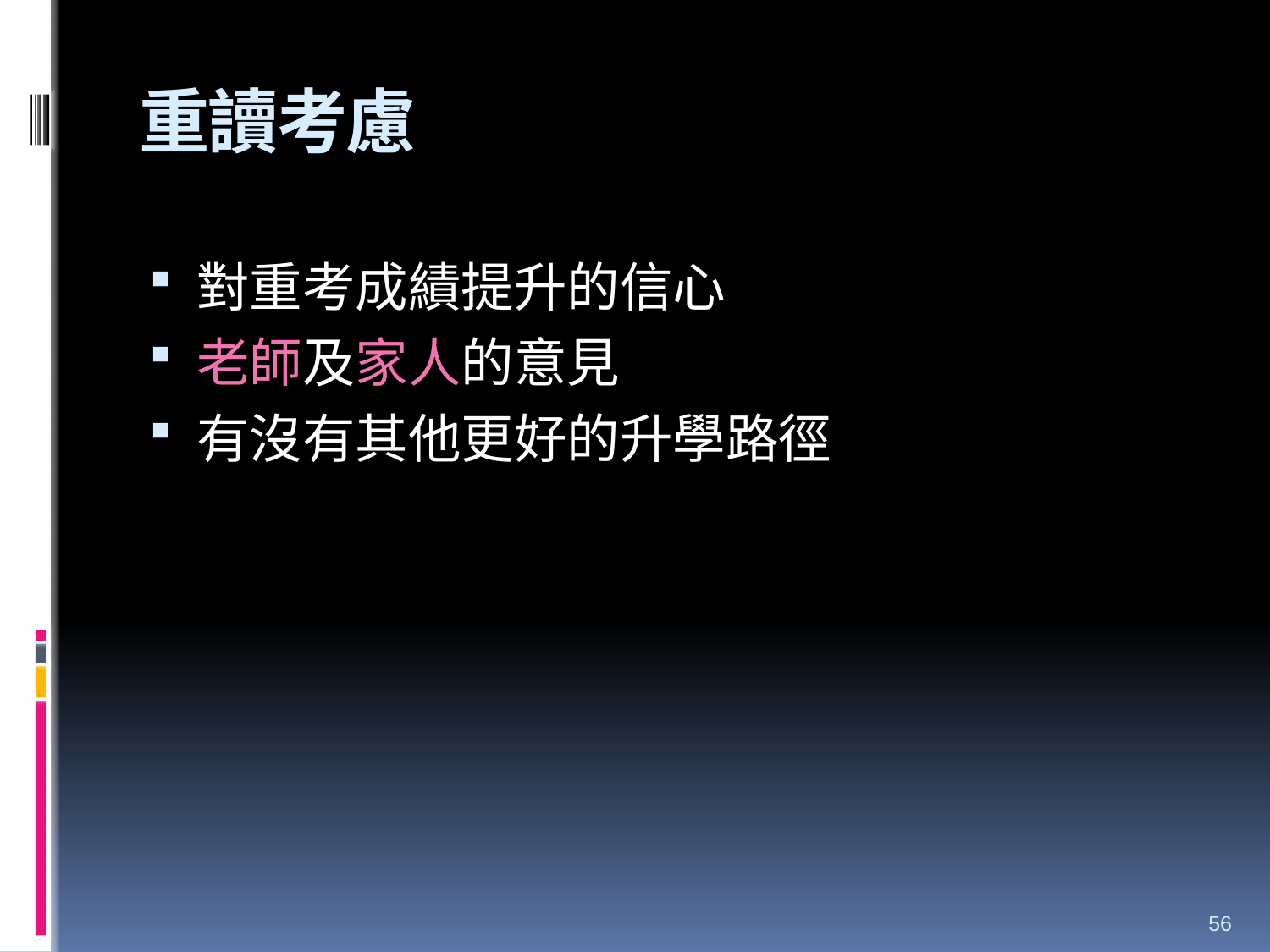

# 重讀考慮
對重考成績提升的信心
老師及家人的意見
有沒有其他更好的升學路徑
56